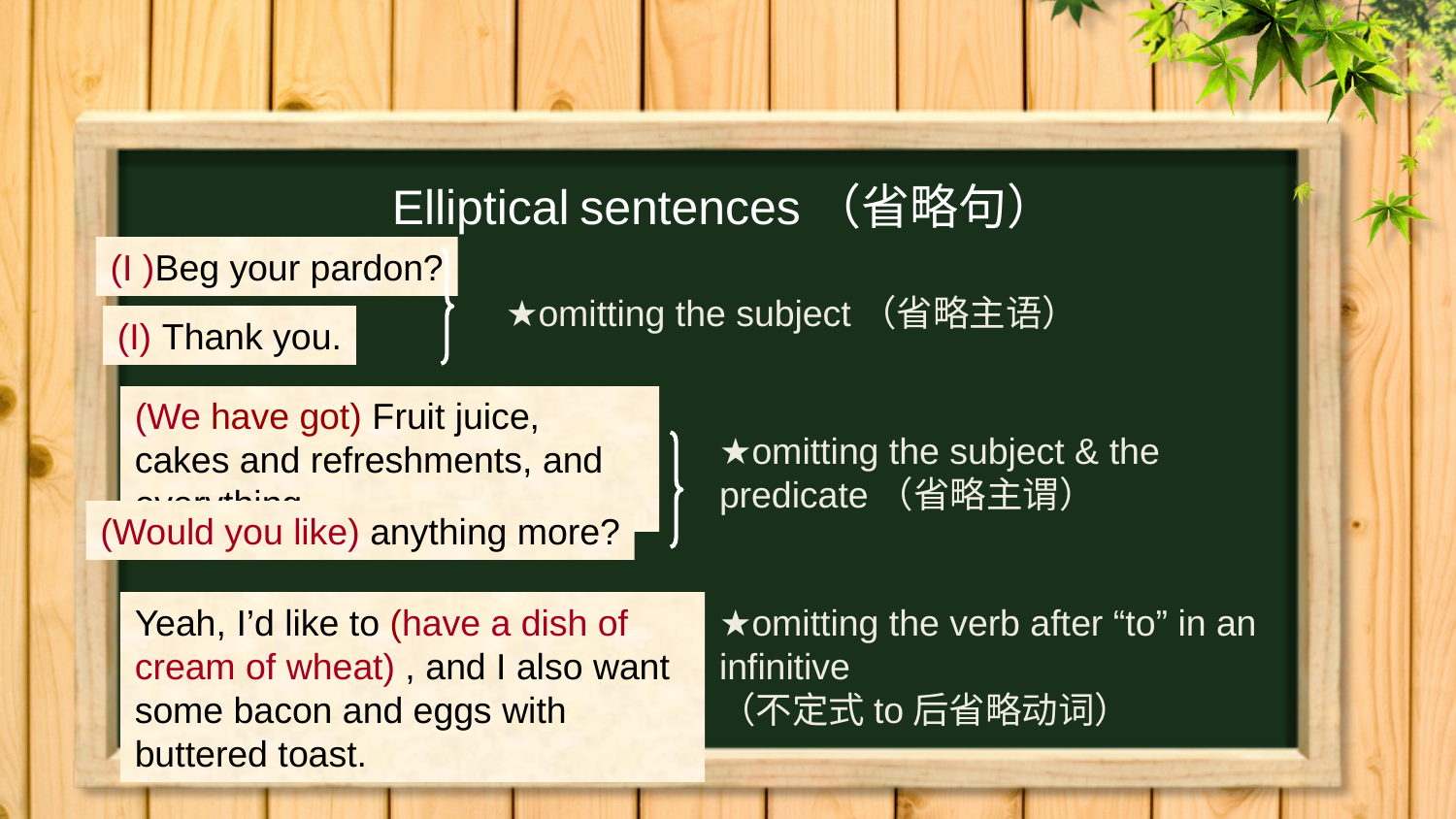

Elliptical sentences（省略句）
(I )Beg your pardon?

★omitting the subject（省略主语）
(I) Thank you.
(We have got) Fruit juice, cakes and refreshments, and everything.
★omitting the subject & the predicate（省略主谓）

(Would you like) anything more?
Yeah, I’d like to (have a dish of cream of wheat) , and I also want some bacon and eggs with buttered toast.
★omitting the verb after “to” in an infinitive
（不定式to后省略动词）